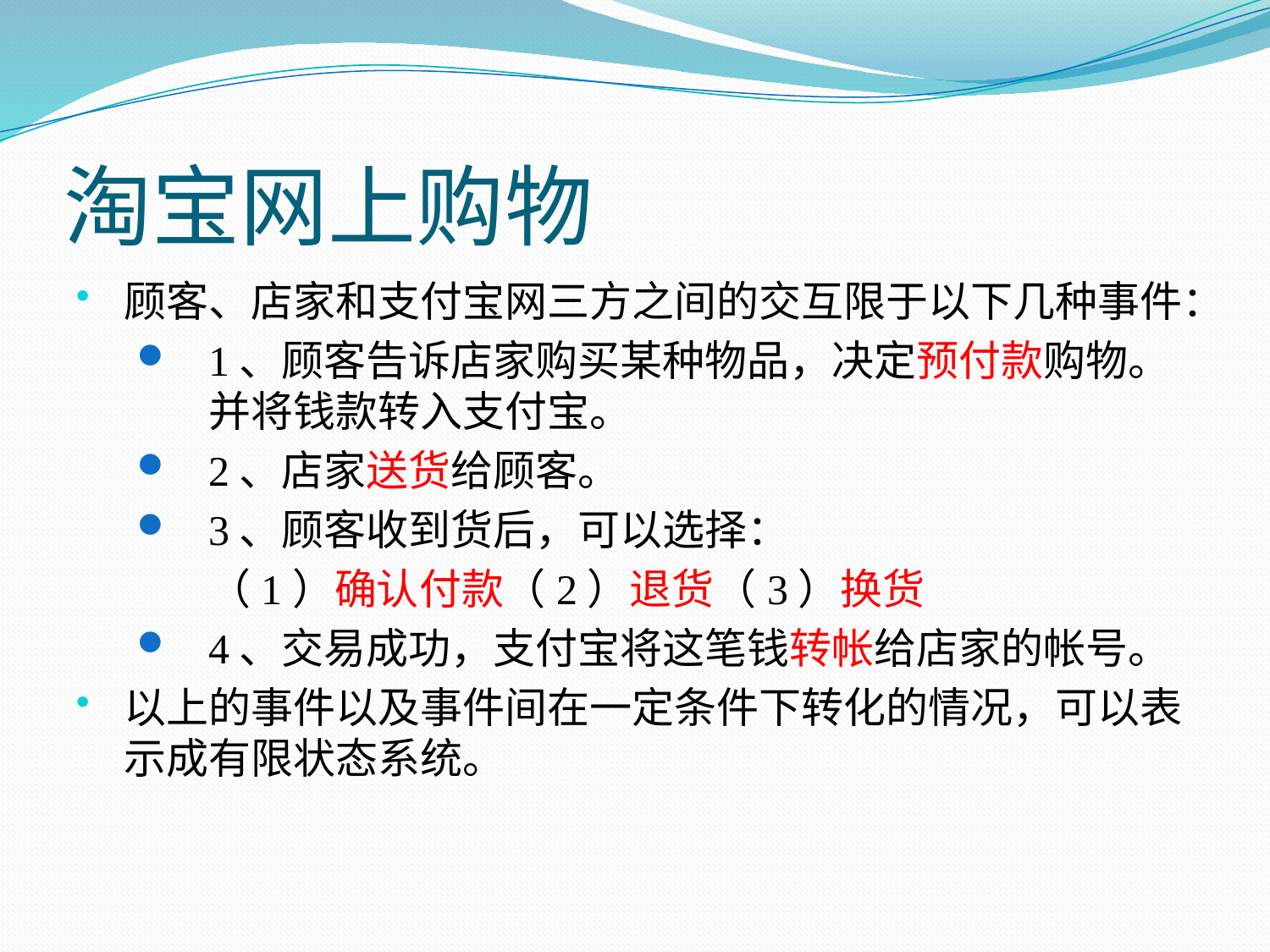

# 淘宝网上购物
顾客、店家和支付宝网三方之间的交互限于以下几种事件：
1、顾客告诉店家购买某种物品，决定预付款购物。 并将钱款转入支付宝。
2、店家送货给顾客。
3、顾客收到货后，可以选择：
	（1）确认付款（2）退货（3）换货
4、交易成功，支付宝将这笔钱转帐给店家的帐号。
以上的事件以及事件间在一定条件下转化的情况，可以表示成有限状态系统。